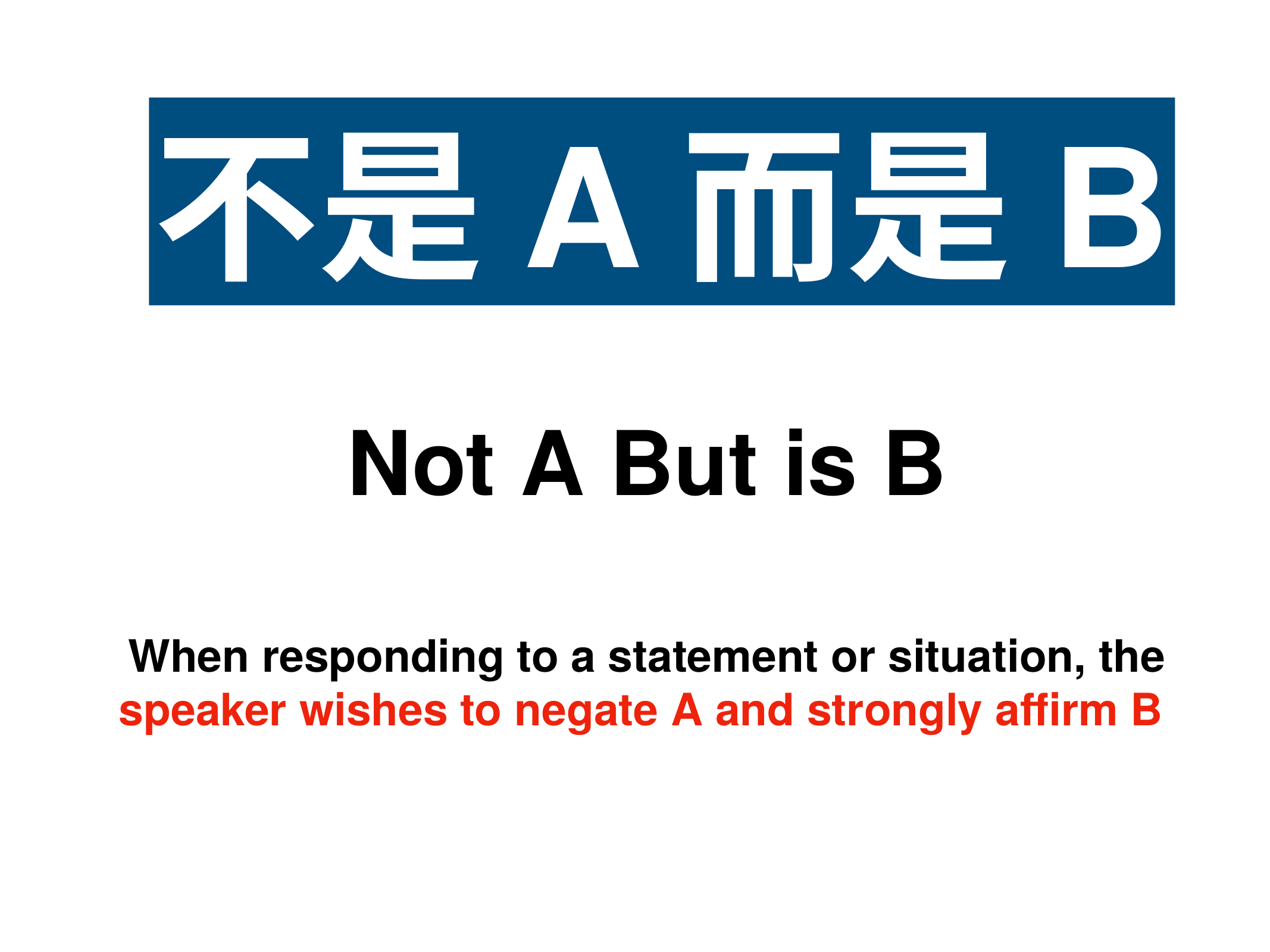

不是A而是B
Not A But is B
When responding to a statement or situation, the speaker wishes to negate A and strongly affirm B